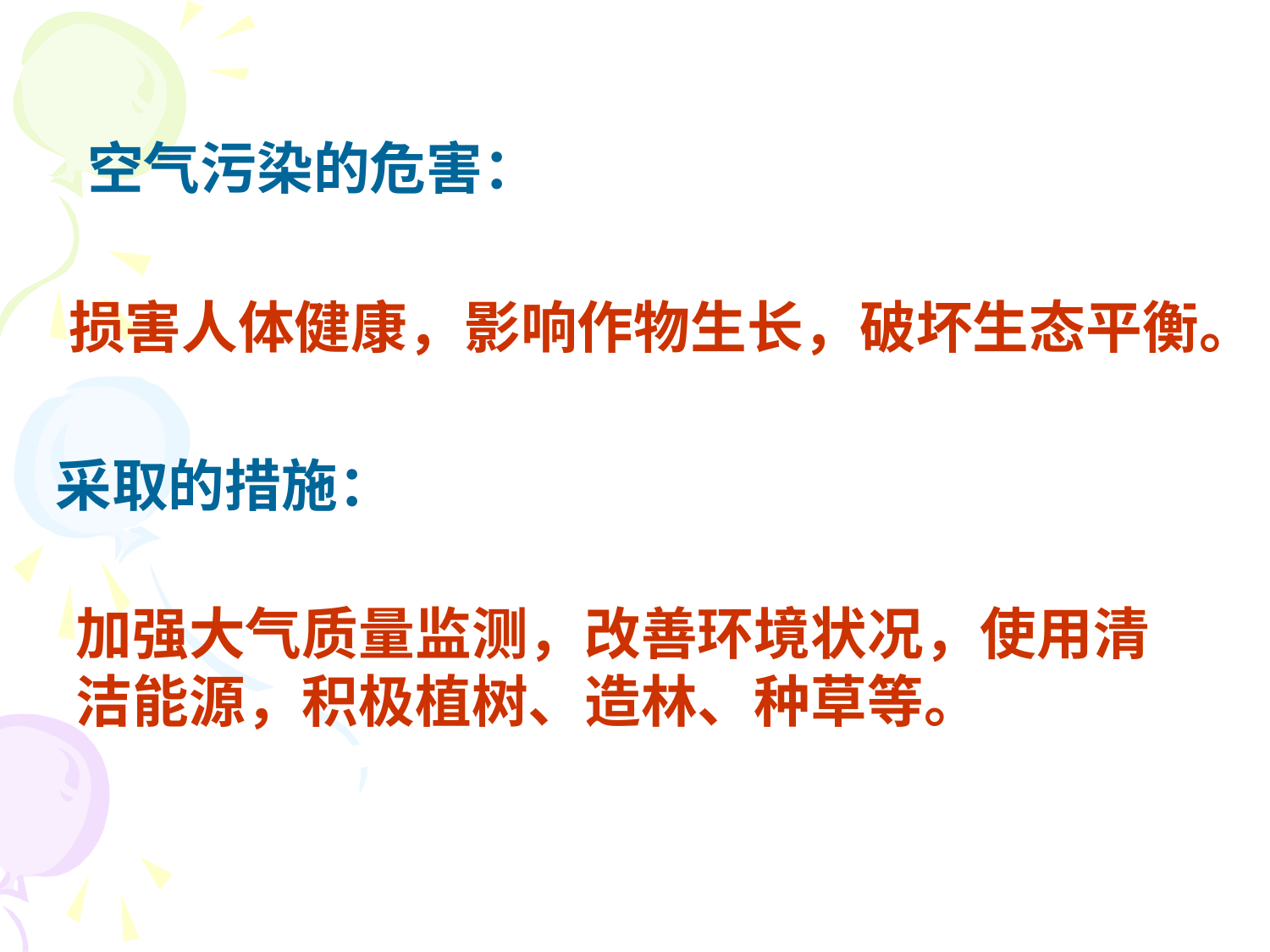

空气污染的危害：

损害人体健康，影响作物生长，破坏生态平衡。
采取的措施：
加强大气质量监测，改善环境状况，使用清洁能源，积极植树、造林、种草等。